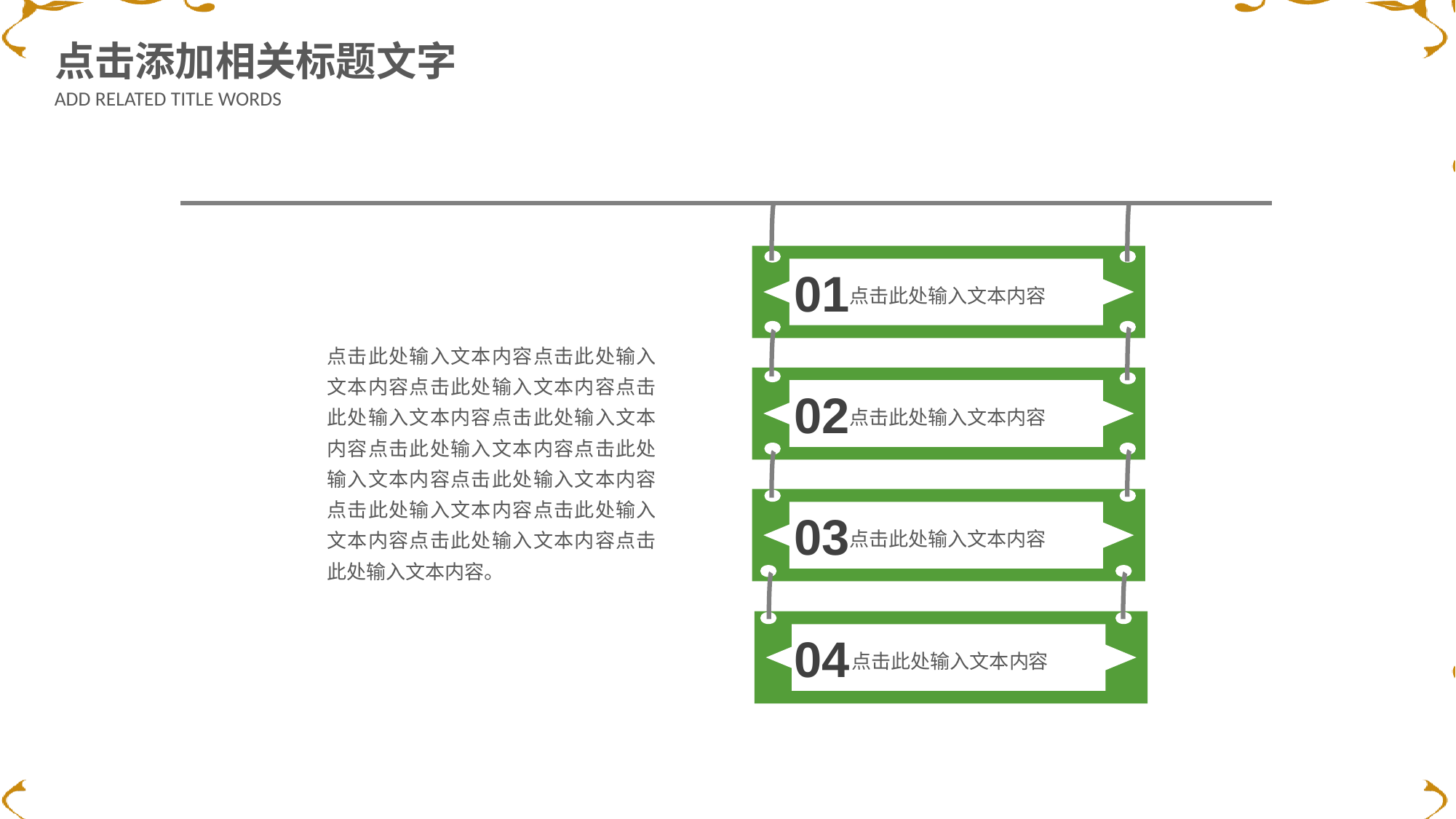

点击添加相关标题文字
ADD RELATED TITLE WORDS

点击此处输入文本内容

点击此处输入文本内容点击此处输入文本内容点击此处输入文本内容点击此处输入文本内容点击此处输入文本内容点击此处输入文本内容点击此处输入文本内容点击此处输入文本内容点击此处输入文本内容点击此处输入文本内容点击此处输入文本内容点击此处输入文本内容。
01

点击此处输入文本内容
02

点击此处输入文本内容
03

点击此处输入文本内容
04